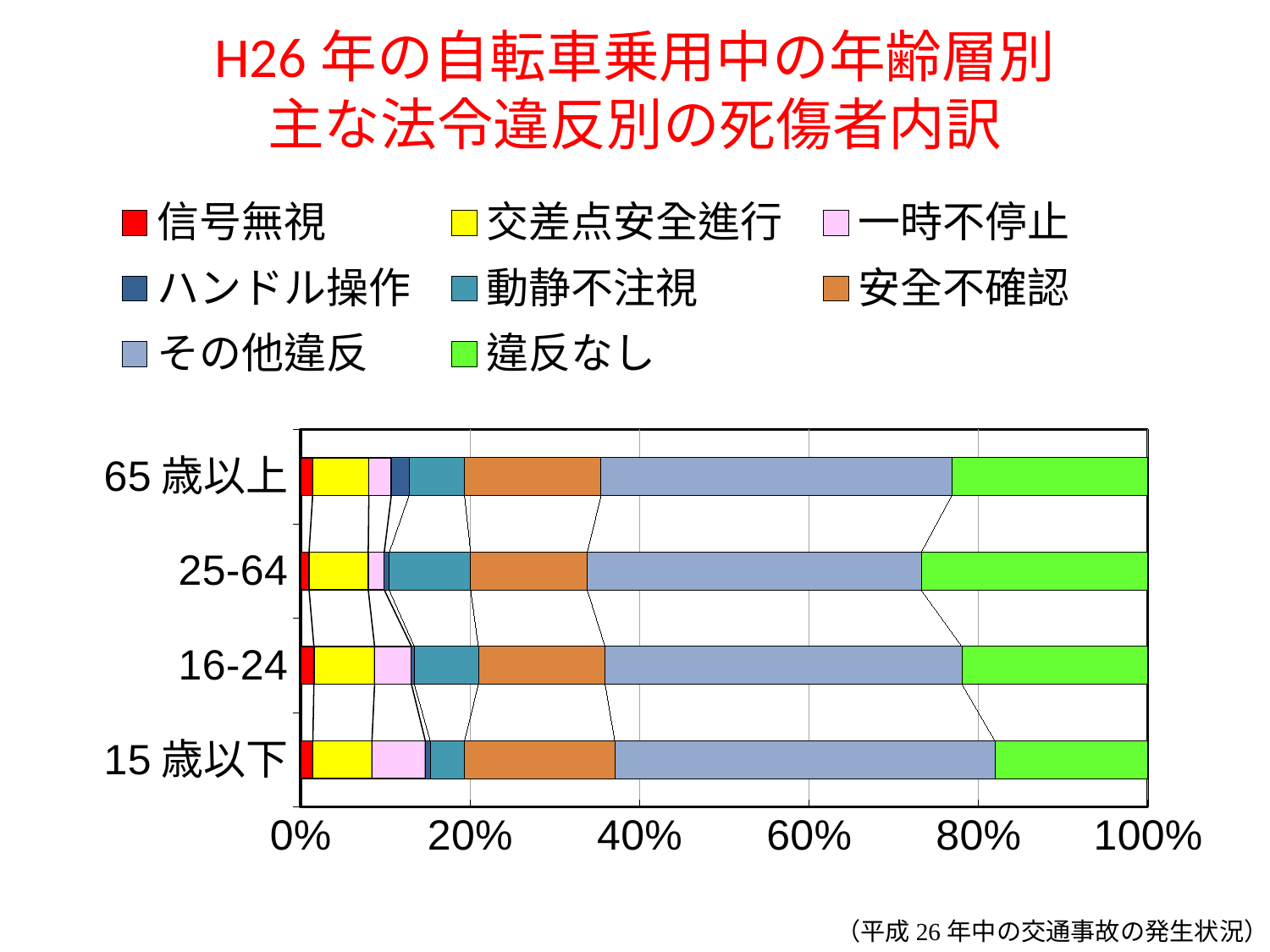

# H26年の自転車乗用中の年齢層別 主な法令違反別の死傷者内訳

### Chart

| Category | 信号無視 | 交差点安全進行 | 一時不停止 | ハンドル操作 | 動静不注視 | 安全不確認 | その他違反 | 違反なし |
|---|---|---|---|---|---|---|---|---|
| 15歳以下 | 394.0 | 1888.0 | 1706.0 | 161.0 | 1087.0 | 4808.0 | 12151.0 | 4879.0 |
| 16-24 | 582.0 | 2638.0 | 1602.0 | 129.0 | 2781.0 | 5510.0 | 15516.0 | 8074.0 |
| 25-64 | 689.0 | 4792.0 | 1295.0 | 406.0 | 6587.0 | 9444.0 | 27028.0 | 18340.0 |
| 65歳以上 | 449.0 | 2081.0 | 830.0 | 654.0 | 2058.0 | 5054.0 | 12980.0 | 7258.0 |
（平成26年中の交通事故の発生状況）